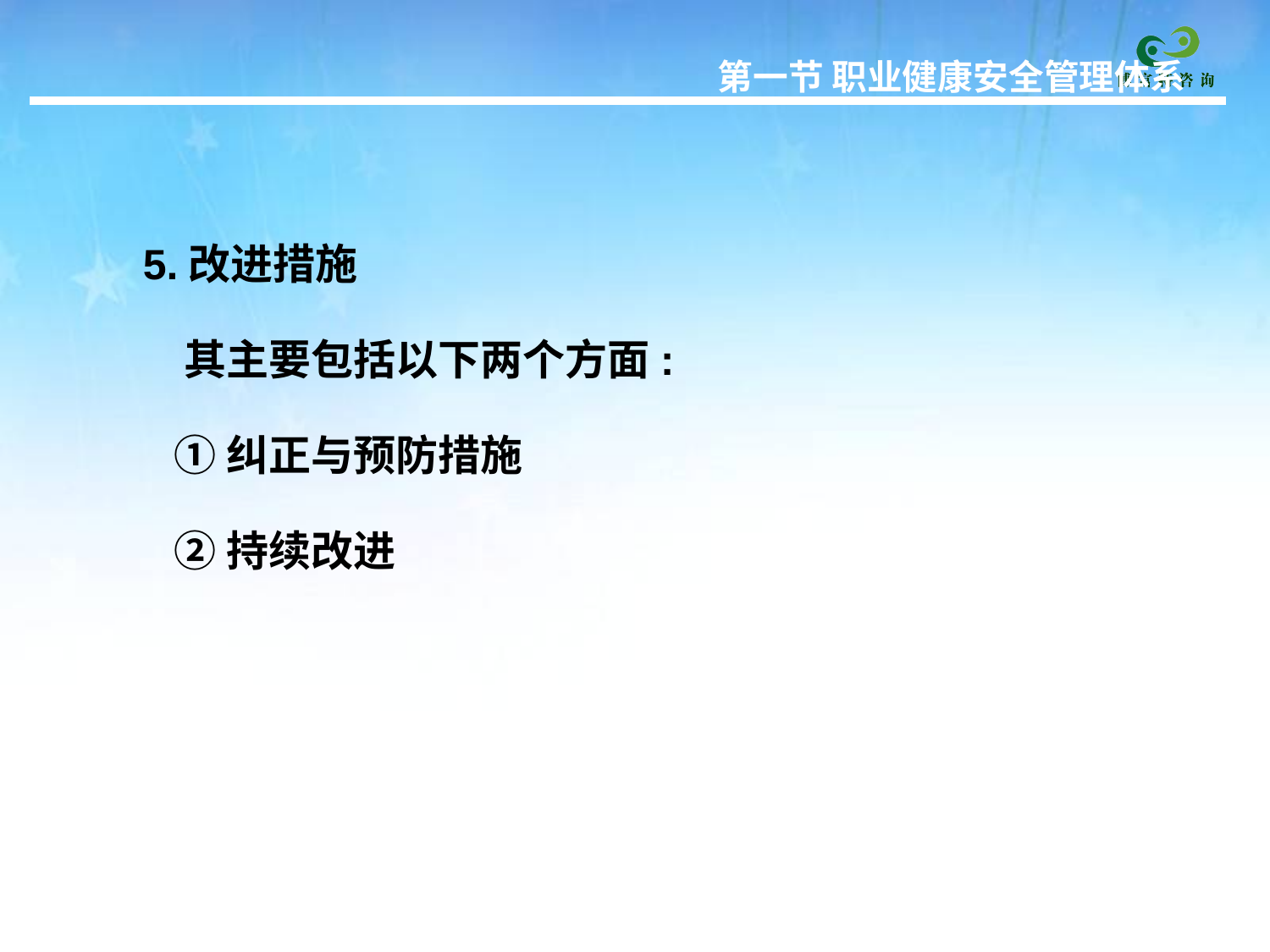

第一节 职业健康安全管理体系
   5.改进措施
       其主要包括以下两个方面:
       ①纠正与预防措施
       ②持续改进